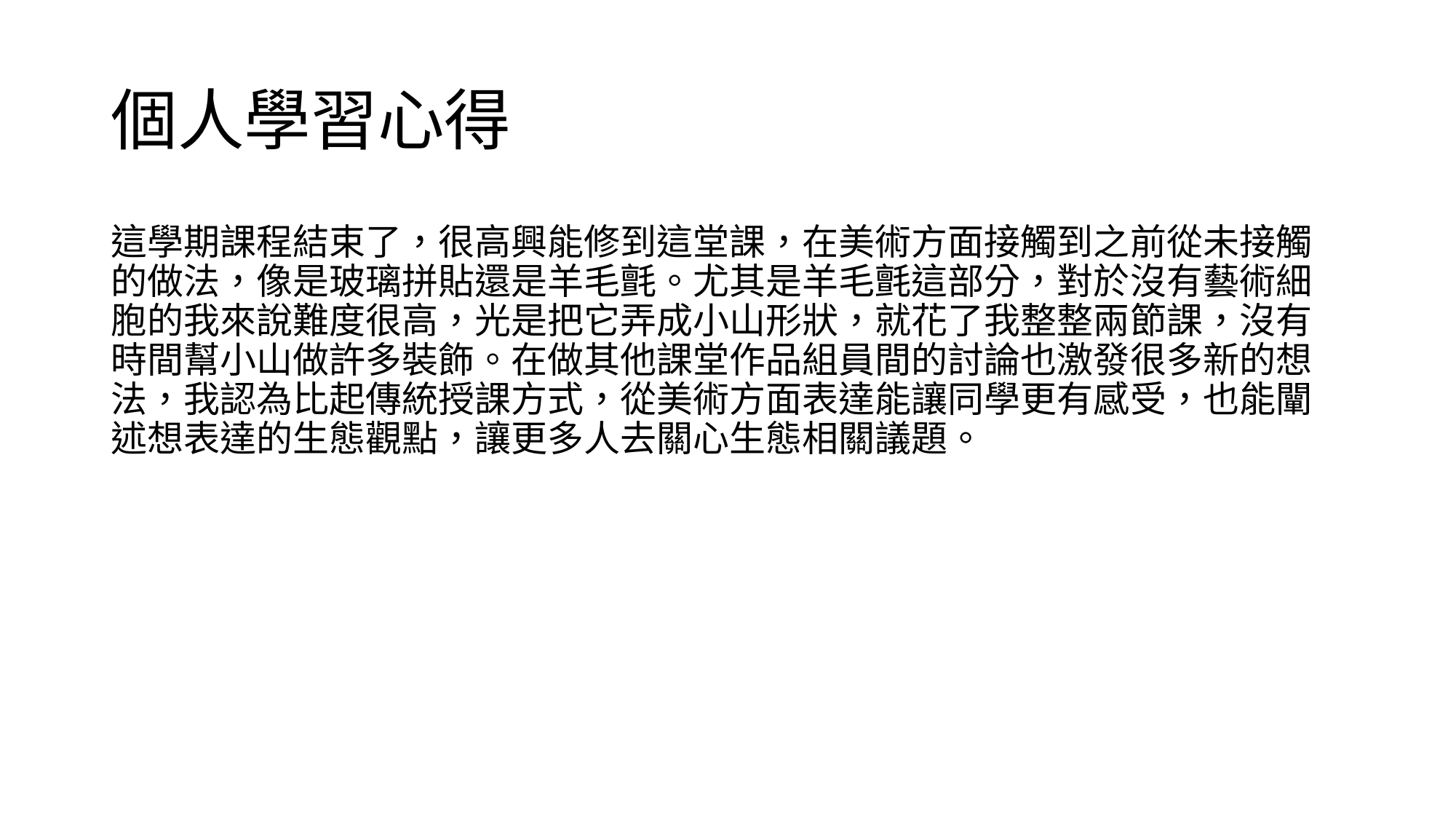

# 個人學習心得
這學期課程結束了，很高興能修到這堂課，在美術方面接觸到之前從未接觸的做法，像是玻璃拼貼還是羊毛氈。尤其是羊毛氈這部分，對於沒有藝術細胞的我來說難度很高，光是把它弄成小山形狀，就花了我整整兩節課，沒有時間幫小山做許多裝飾。在做其他課堂作品組員間的討論也激發很多新的想法，我認為比起傳統授課方式，從美術方面表達能讓同學更有感受，也能闡述想表達的生態觀點，讓更多人去關心生態相關議題。